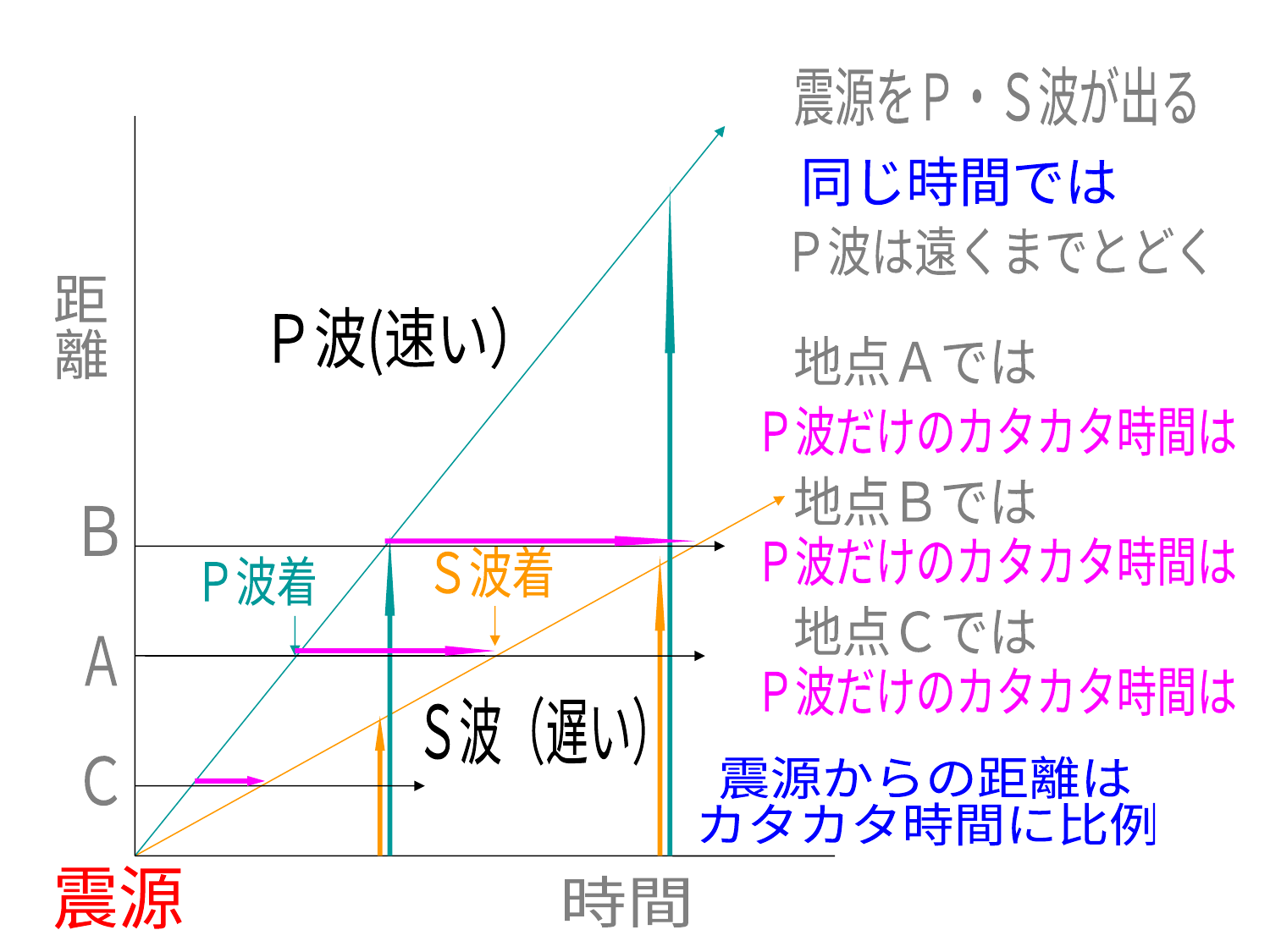

震源をＰ・Ｓ波が出る

同じ時間では

Ｐ波は遠くまでとどく
距
離
Ｐ波(速い）
地点Ａでは
Ｐ波だけのカタカタ時間は
地点Ｂでは

Ｂ

Ｐ波だけのカタカタ時間は

Ｓ波着
Ｐ波着

地点Ｃでは

Ａ

Ｐ波だけのカタカタ時間は
Ｓ波（遅い）

Ｃ
震源からの距離は
カタカタ時間に比例

震源
時間